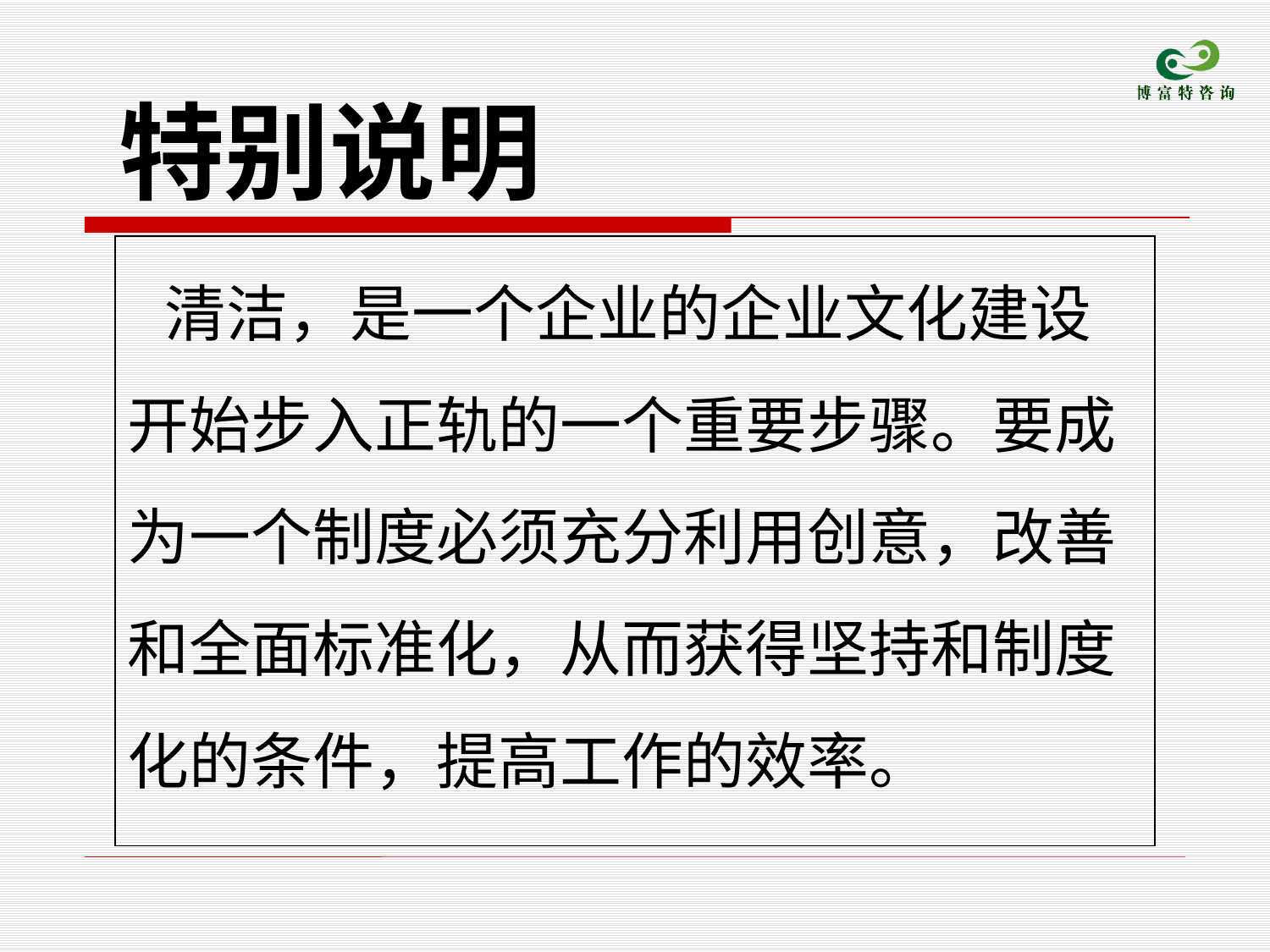

特别说明
| 清洁，是一个企业的企业文化建设开始步入正轨的一个重要步骤。要成为一个制度必须充分利用创意，改善和全面标准化，从而获得坚持和制度化的条件，提高工作的效率。 |
| --- |

213